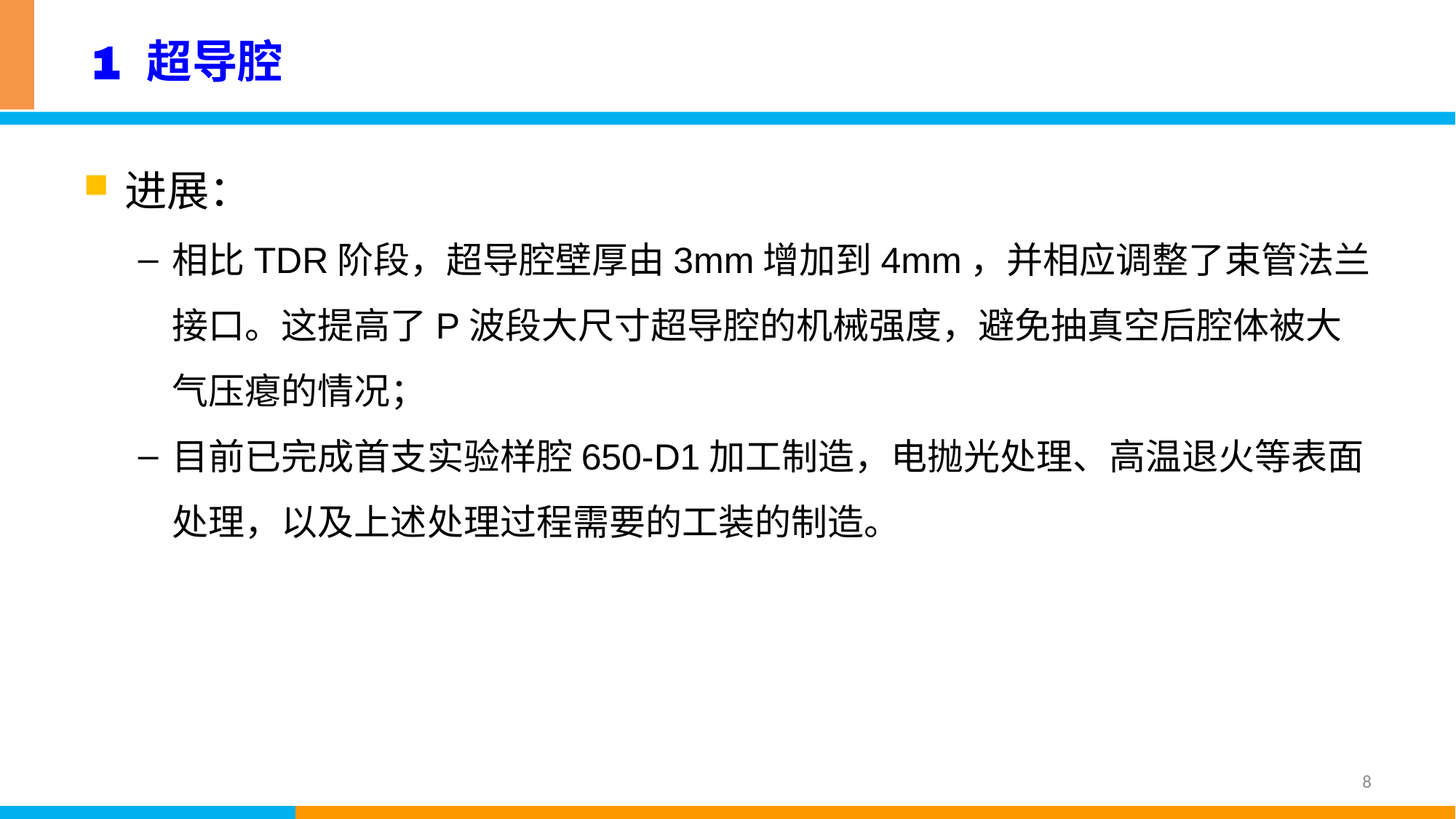

# 1 超导腔
进展：
相比TDR阶段，超导腔壁厚由3mm增加到4mm，并相应调整了束管法兰接口。这提高了P波段大尺寸超导腔的机械强度，避免抽真空后腔体被大气压瘪的情况；
目前已完成首支实验样腔650-D1加工制造，电抛光处理、高温退火等表面处理，以及上述处理过程需要的工装的制造。

8